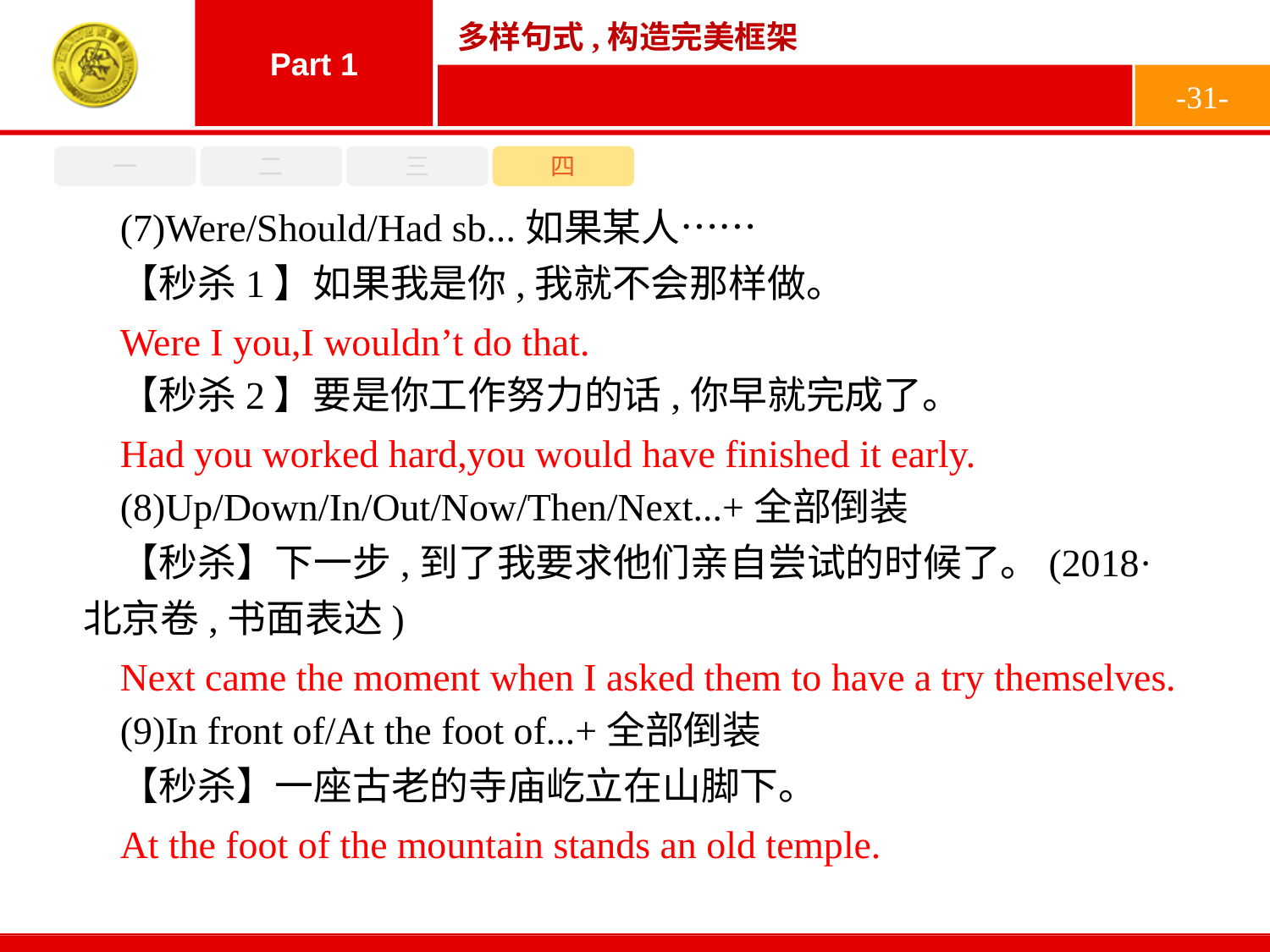

-31-
一
二
三
四
(7)Were/Should/Had sb...如果某人……
【秒杀1】如果我是你,我就不会那样做。

【秒杀2】要是你工作努力的话,你早就完成了。

(8)Up/Down/In/Out/Now/Then/Next...+全部倒装
【秒杀】下一步,到了我要求他们亲自尝试的时候了。(2018·北京卷,书面表达)

(9)In front of/At the foot of...+全部倒装
【秒杀】一座古老的寺庙屹立在山脚下。
Were I you,I wouldn’t do that.

Had you worked hard,you would have finished it early.

Next came the moment when I asked them to have a try themselves.

At the foot of the mountain stands an old temple.